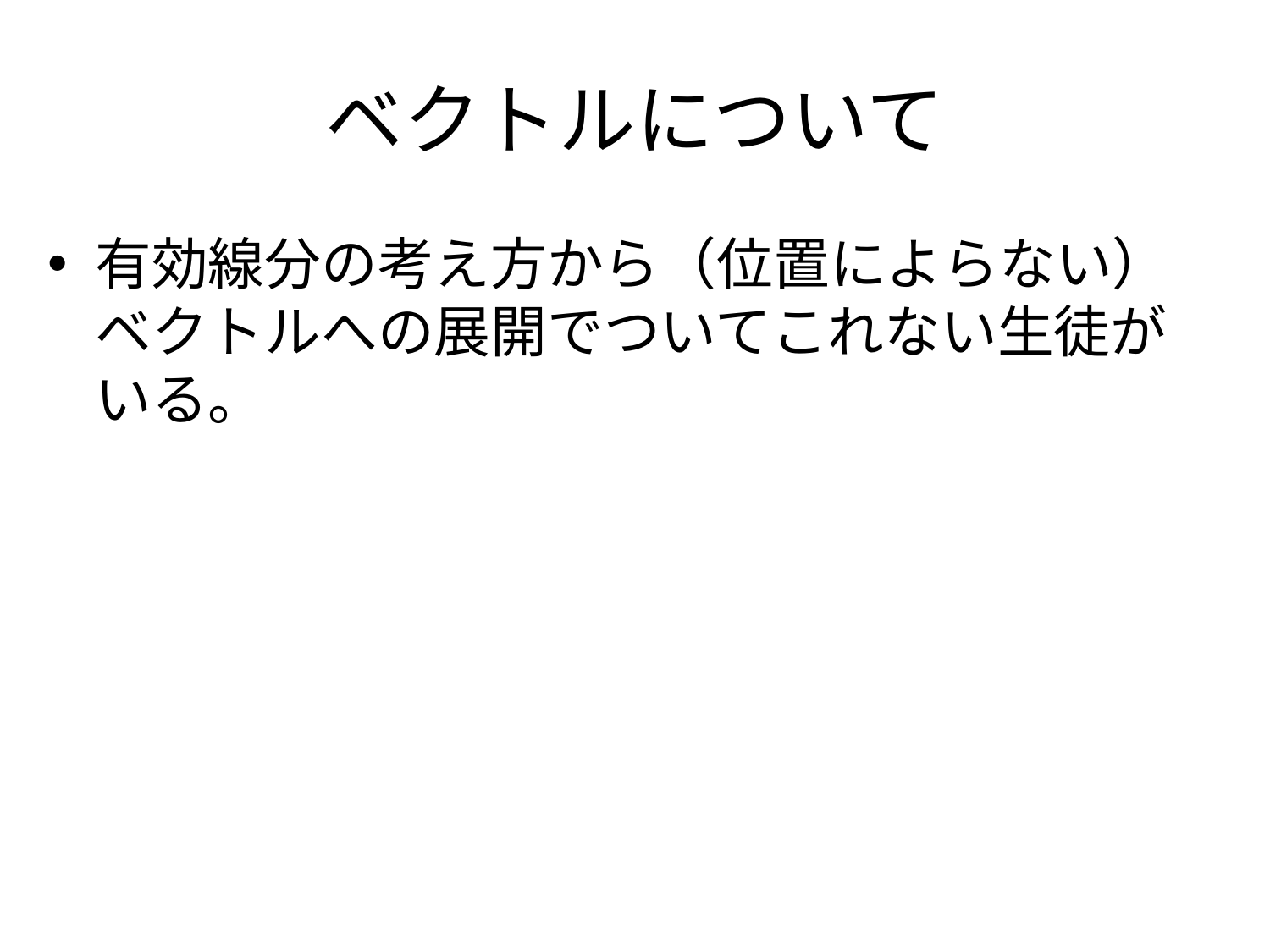

# ベクトルについて
有効線分の考え方から（位置によらない）ベクトルへの展開でついてこれない生徒がいる。